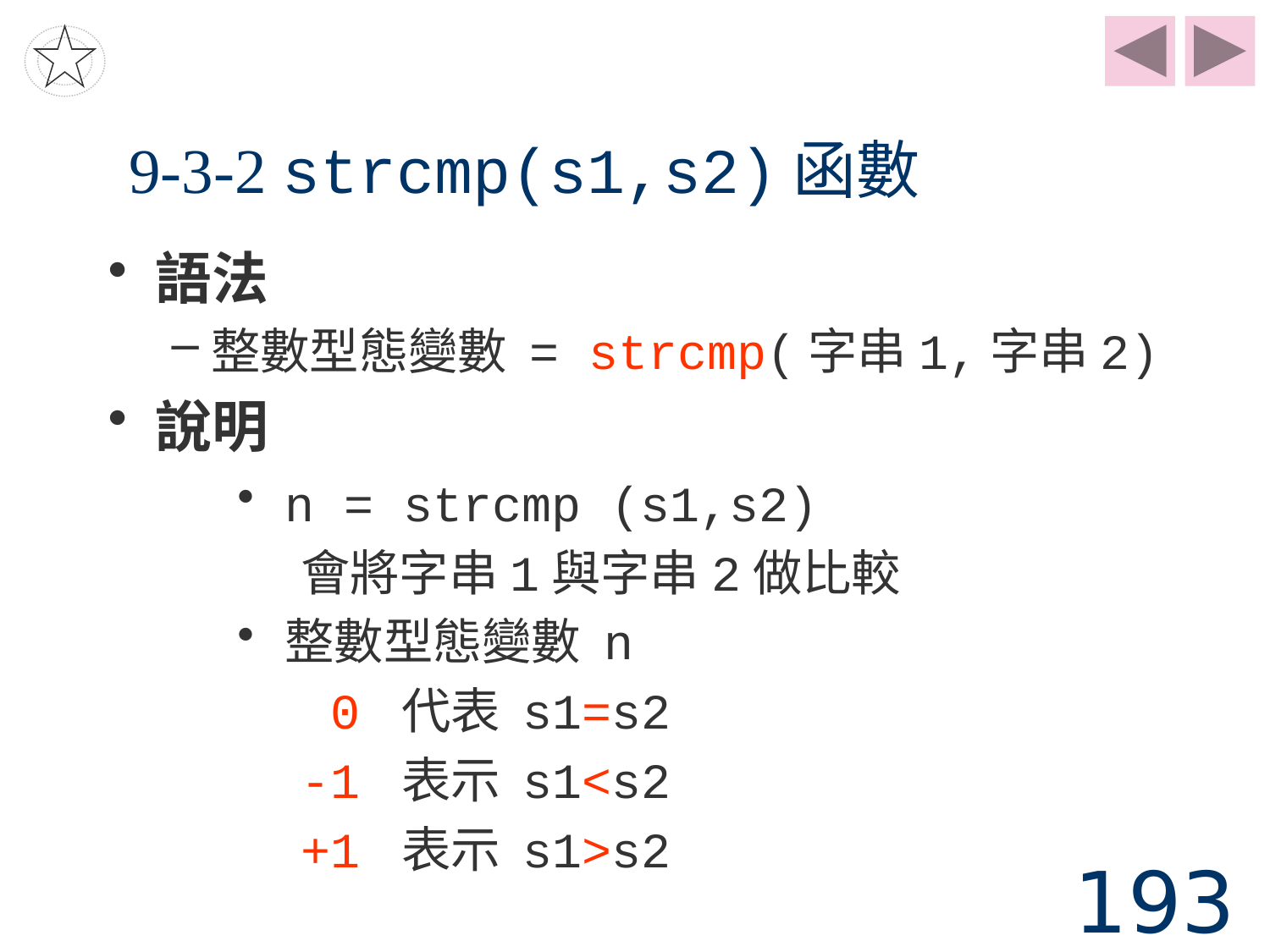

# 9-3-2 strcmp(s1,s2)函數
語法
整數型態變數 = strcmp(字串1,字串2)
說明
n = strcmp (s1,s2)
會將字串1與字串2做比較
整數型態變數 n
 0 代表 s1=s2
-1 表示 s1<s2
+1 表示 s1>s2
193